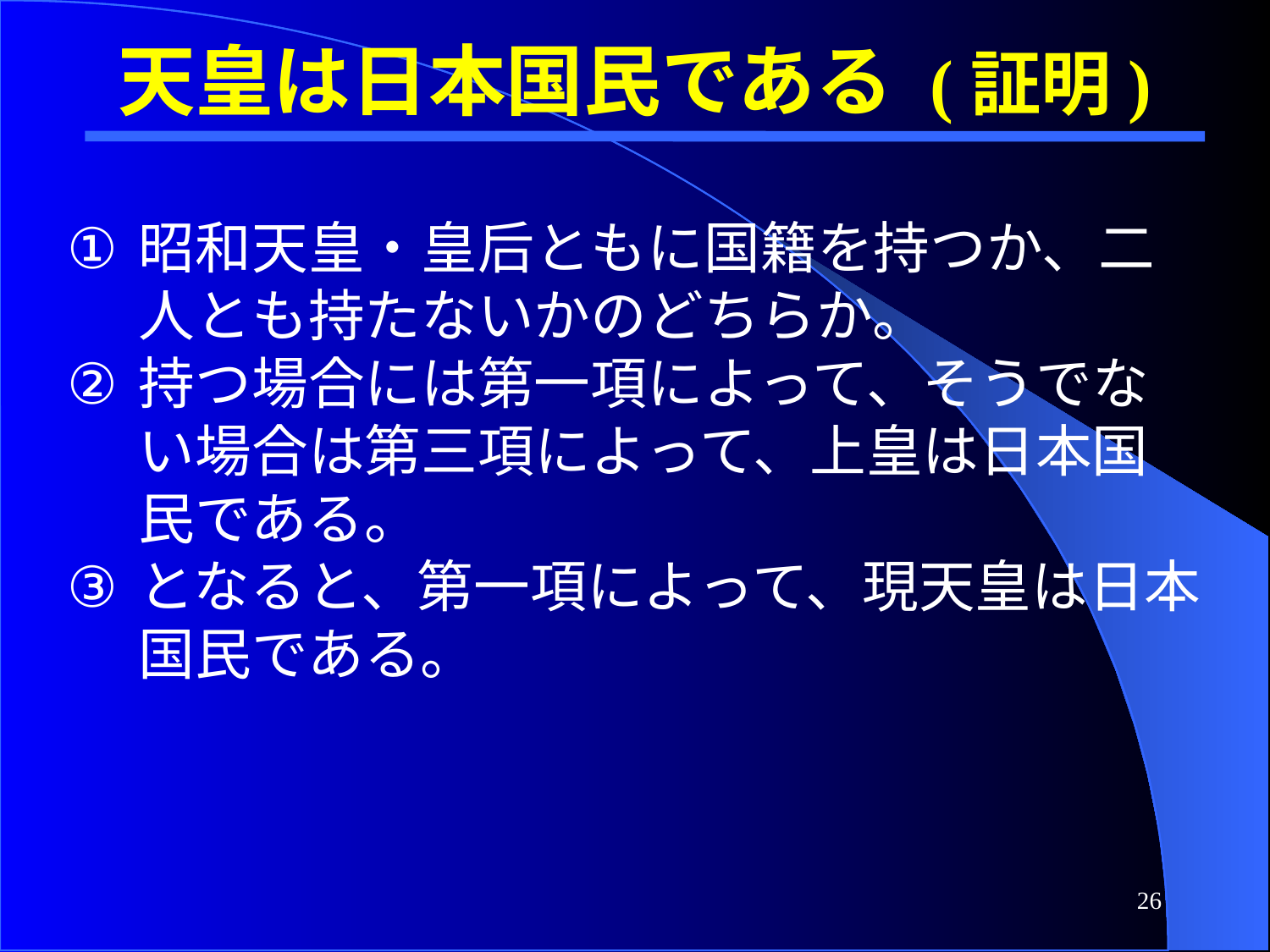

天皇は日本国民である (証明)

昭和天皇・皇后ともに国籍を持つか、二人とも持たないかのどちらか。
持つ場合には第一項によって、そうでない場合は第三項によって、上皇は日本国民である。
となると、第一項によって、現天皇は日本国民である。
26